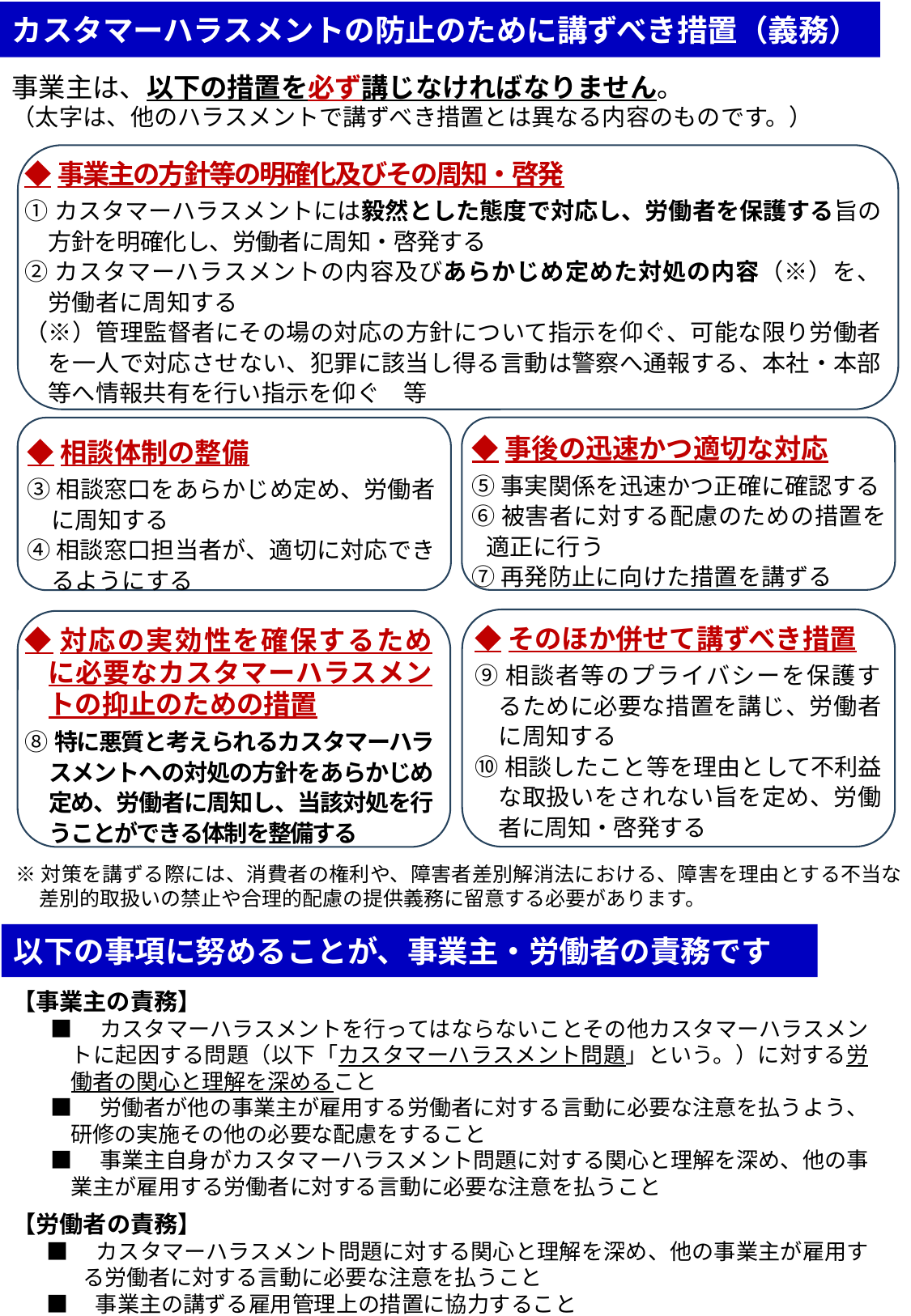

カスタマーハラスメントの防止のために講ずべき措置（義務）
事業主は、以下の措置を必ず講じなければなりません。
（太字は、他のハラスメントで講ずべき措置とは異なる内容のものです。）

◆事業主の方針等の明確化及びその周知・啓発
①カスタマーハラスメントには毅然とした態度で対応し、労働者を保護する旨の方針を明確化し、労働者に周知・啓発する
②カスタマーハラスメントの内容及びあらかじめ定めた対処の内容（※）を、労働者に周知する
（※）管理監督者にその場の対応の方針について指示を仰ぐ、可能な限り労働者を一人で対応させない、犯罪に該当し得る言動は警察へ通報する、本社・本部等へ情報共有を行い指示を仰ぐ　等

◆事後の迅速かつ適切な対応
➄事実関係を迅速かつ正確に確認する
⑥被害者に対する配慮のための措置を適正に行う
⑦再発防止に向けた措置を講ずる

◆相談体制の整備
③相談窓口をあらかじめ定め、労働者に周知する
④相談窓口担当者が、適切に対応できるようにする

◆そのほか併せて講ずべき措置
⑨相談者等のプライバシーを保護するために必要な措置を講じ、労働者に周知する
⑩相談したこと等を理由として不利益な取扱いをされない旨を定め、労働者に周知・啓発する

◆対応の実効性を確保するために必要なカスタマーハラスメントの抑止のための措置
⑧特に悪質と考えられるカスタマーハラスメントへの対処の方針をあらかじめ定め、労働者に周知し、当該対処を行うことができる体制を整備する
※対策を講ずる際には、消費者の権利や、障害者差別解消法における、障害を理由とする不当な差別的取扱いの禁止や合理的配慮の提供義務に留意する必要があります。
以下の事項に努めることが、事業主・労働者の責務です
【事業主の責務】
■　カスタマーハラスメントを行ってはならないことその他カスタマーハラスメントに起因する問題（以下「カスタマーハラスメント問題」という。）に対する労働者の関心と理解を深めること
■　労働者が他の事業主が雇用する労働者に対する言動に必要な注意を払うよう、研修の実施その他の必要な配慮をすること
■　事業主自身がカスタマーハラスメント問題に対する関心と理解を深め、他の事業主が雇用する労働者に対する言動に必要な注意を払うこと
【労働者の責務】
■　カスタマーハラスメント問題に対する関心と理解を深め、他の事業主が雇用する労働者に対する言動に必要な注意を払うこと
■　事業主の講ずる雇用管理上の措置に協力すること